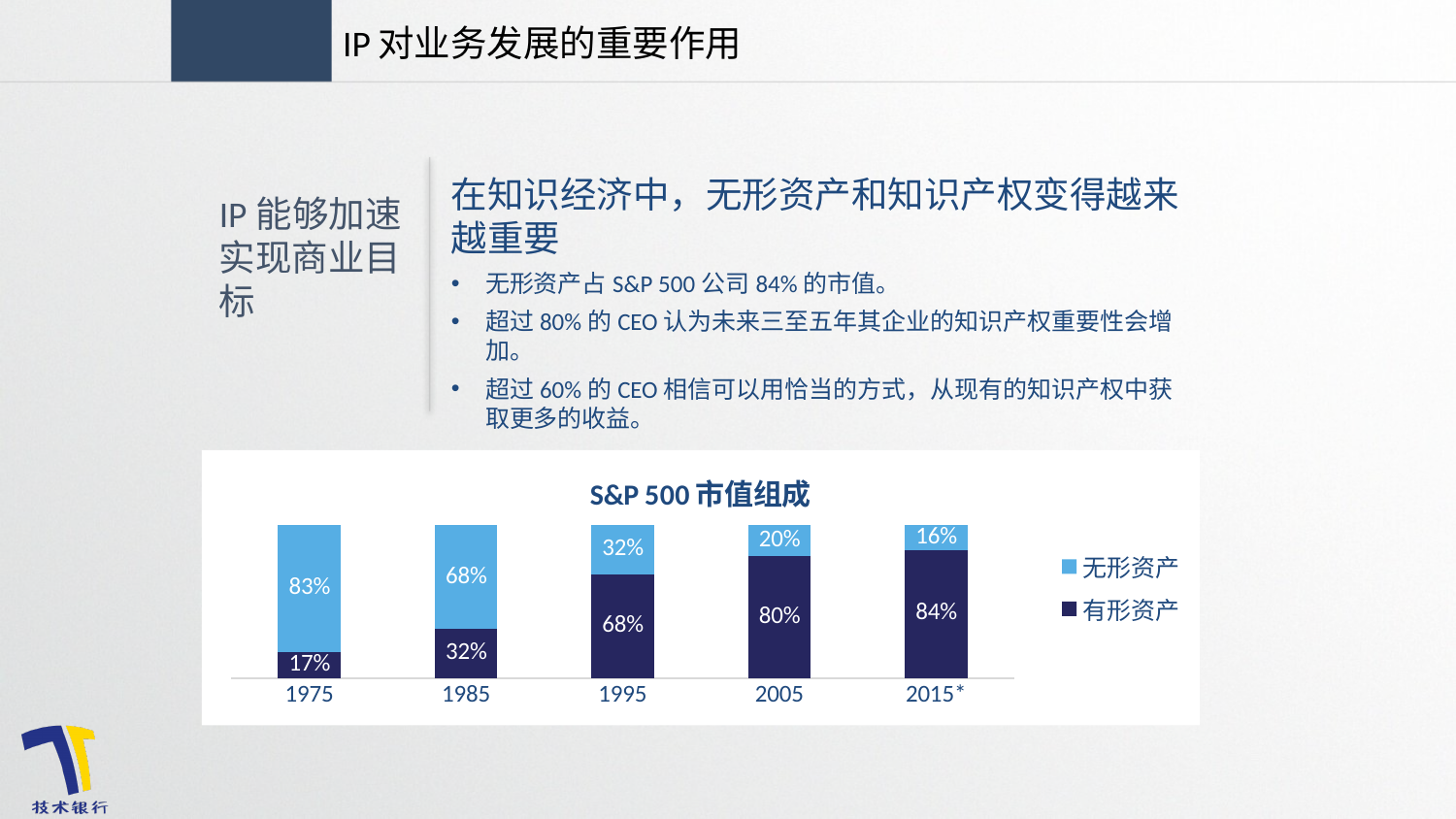

IP对业务发展的重要作用
IP能够加速实现商业目标
在知识经济中，无形资产和知识产权变得越来越重要
无形资产占S&P 500公司84%的市值。
超过80%的CEO认为未来三至五年其企业的知识产权重要性会增加。
超过60%的CEO相信可以用恰当的方式，从现有的知识产权中获取更多的收益。

### Chart: S&P 500市值组成

| Category | 有形资产 | 无形资产 |
|---|---|---|
| 1975 | 0.17 | 0.83 |
| 1985 | 0.32 | 0.68 |
| 1995 | 0.68 | 0.32 |
| 2005 | 0.8 | 0.2 |
| 2015* | 0.84 | 0.16 |